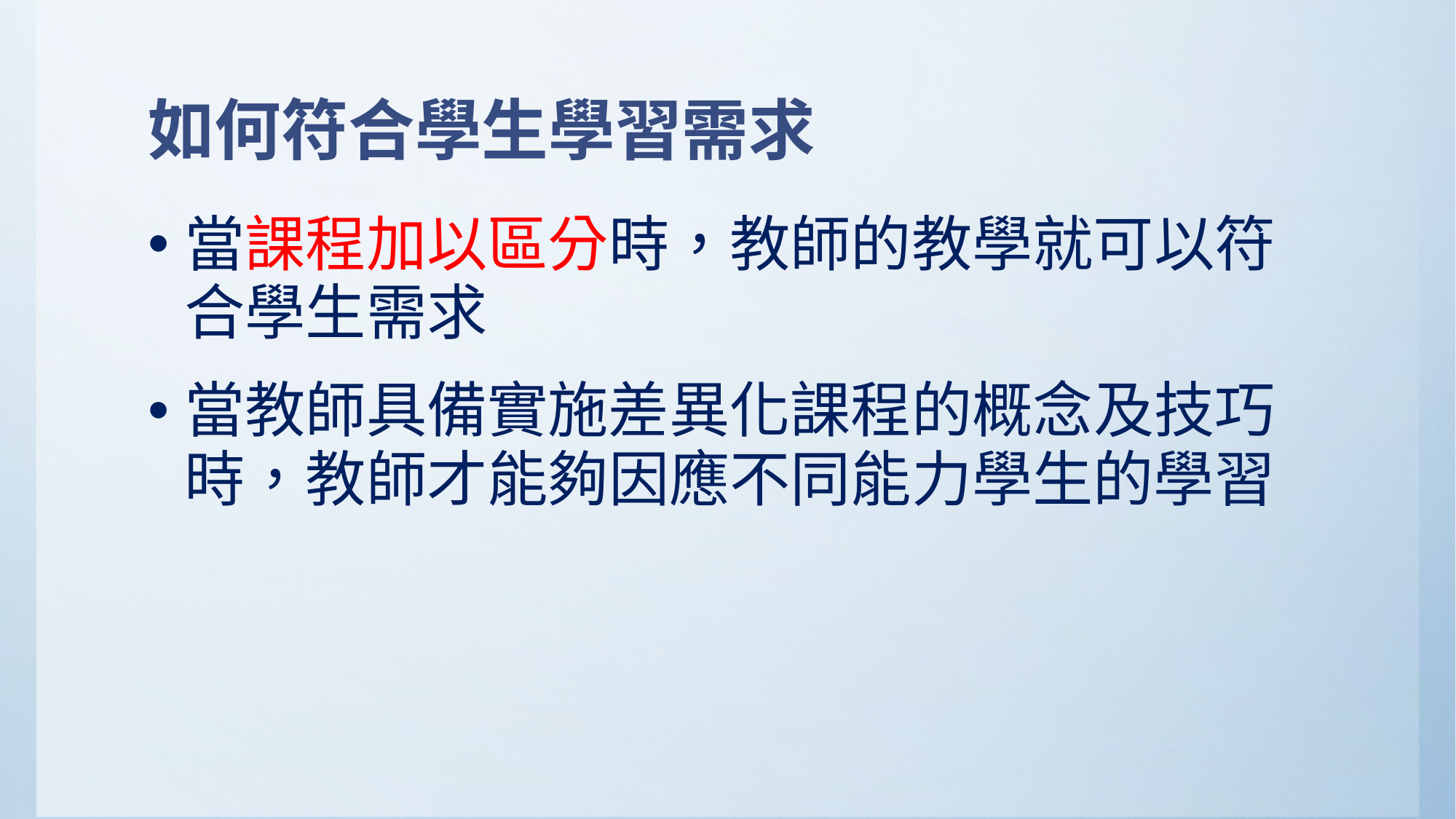

# 如何符合學生學習需求
當課程加以區分時，教師的教學就可以符合學生需求
當教師具備實施差異化課程的概念及技巧時，教師才能夠因應不同能力學生的學習